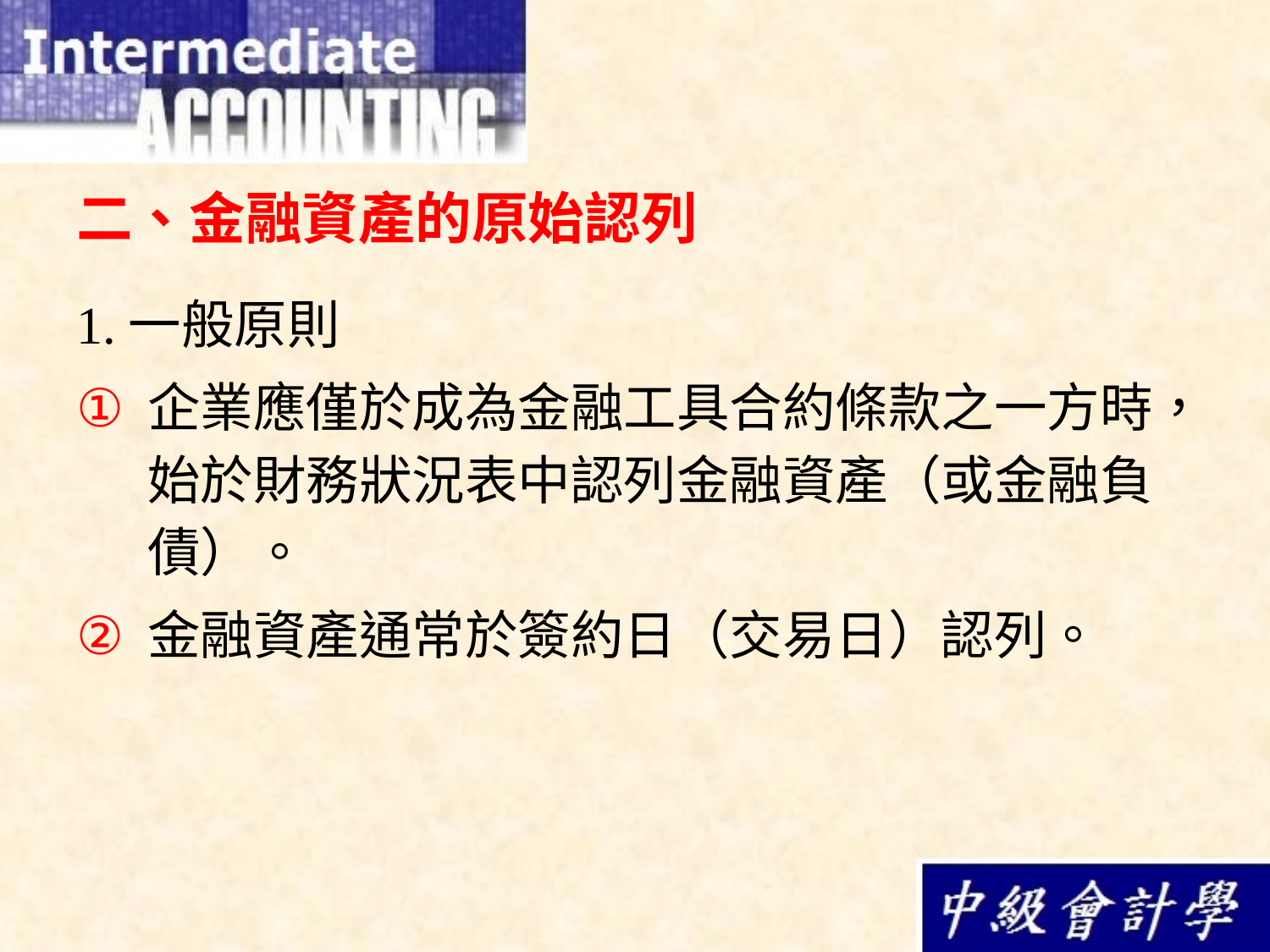

# 二、金融資產的原始認列
1.一般原則
企業應僅於成為金融工具合約條款之一方時，始於財務狀況表中認列金融資產（或金融負債）。
金融資產通常於簽約日（交易日）認列。